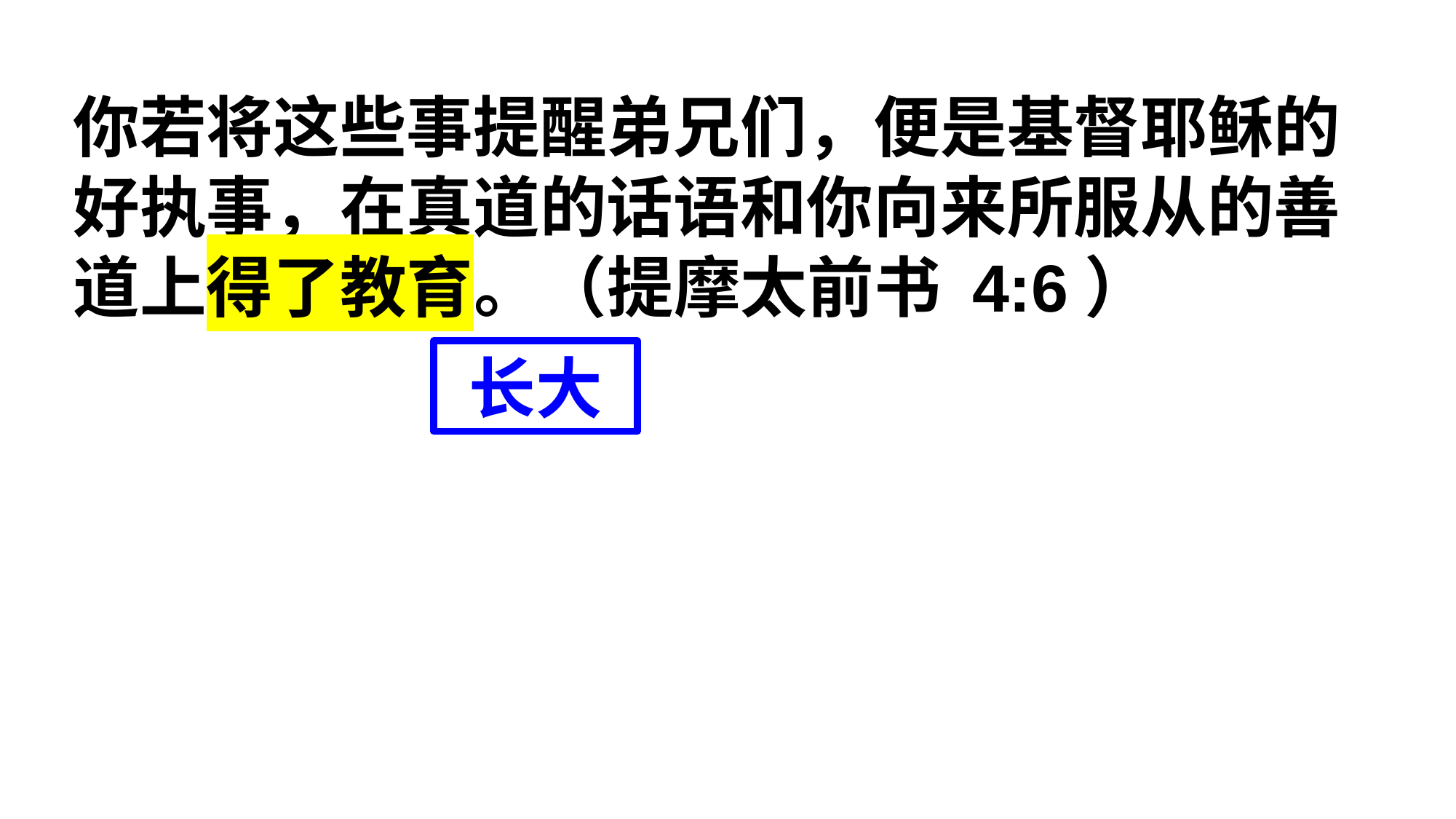

你若将这些事提醒弟兄们，便是基督耶稣的好执事，在真道的话语和你向来所服从的善道上得了教育。（提摩太前书 4:6）
长大